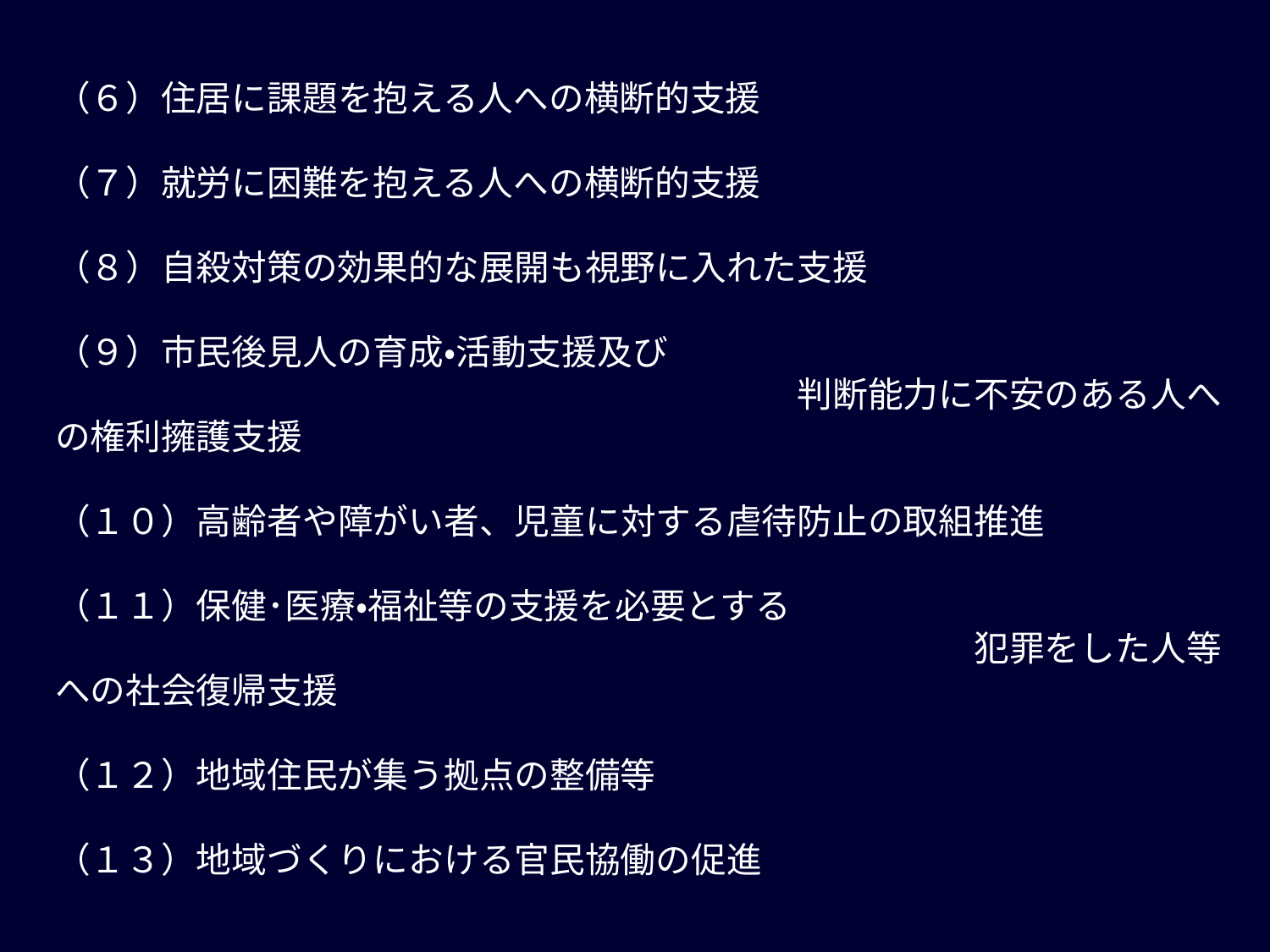

（６）住居に課題を抱える人への横断的支援

（７）就労に困難を抱える人への横断的支援

（８）自殺対策の効果的な展開も視野に入れた支援

（９）市民後見人の育成・活動支援及び
　　　　　　　　　　　　　　　　　　　　　判断能力に不安のある人への権利擁護支援

（１０）高齢者や障がい者、児童に対する虐待防止の取組推進

（１１）保健･医療・福祉等の支援を必要とする
　　　　　　　　　　　　　　　　　　　　　　　　　　犯罪をした人等への社会復帰支援

（１２）地域住民が集う拠点の整備等

（１３）地域づくりにおける官民協働の促進